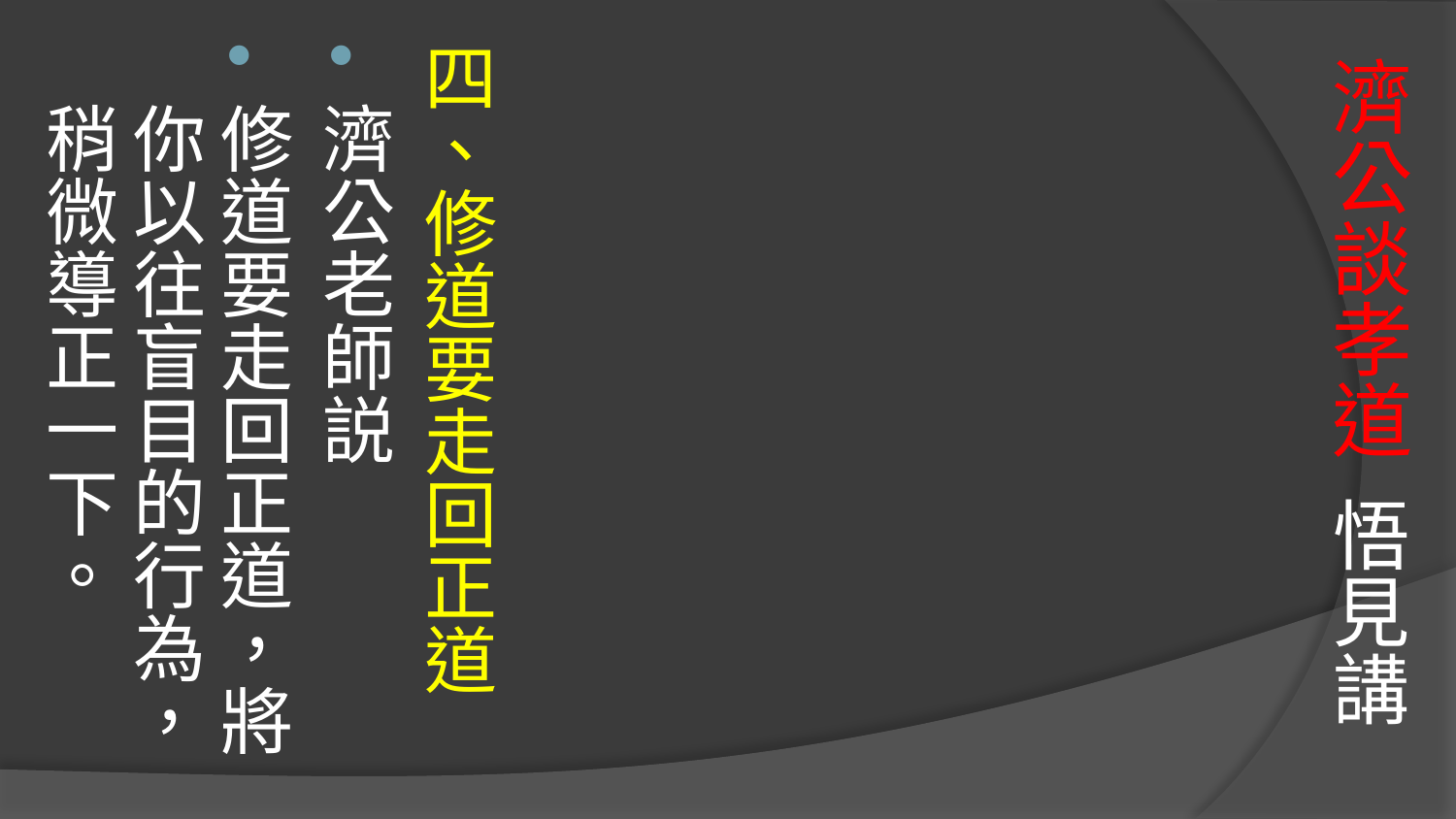

# 濟公談孝道  悟見講
四、修道要走回正道
濟公老師説
修道要走回正道，將你以往盲目的行為，稍微導正一下。